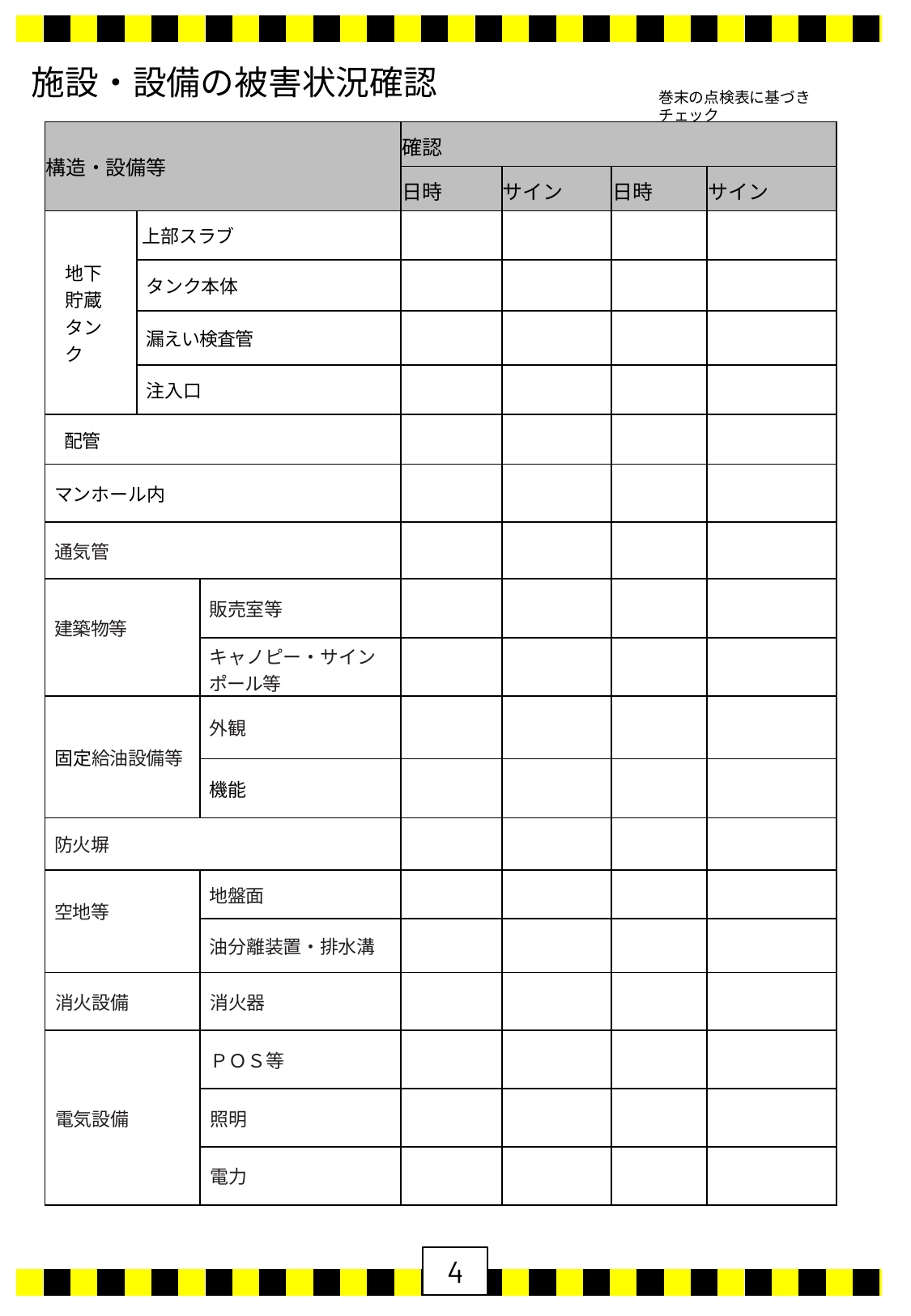

施設・設備の被害状況確認
巻末の点検表に基づきチェック
| 構造・設備等 |  |  | 確認 |  |  |  |
| --- | --- | --- | --- | --- | --- | --- |
|  |  |  | 日時 | サイン | 日時 | サイン |
| 地下貯蔵タンク | 上部スラブ |  |  |  |  |  |
|  | タンク本体 |  |  |  |  |  |
|  | 漏えい検査管 |  |  |  |  |  |
|  | 注入口 |  |  |  |  |  |
| 配管 |  |  |  |  |  |  |
| マンホール内 |  |  |  |  |  |  |
| 通気管 |  |  |  |  |  |  |
| 建築物等 |  | 販売室等 |  |  |  |  |
|  |  | キャノピー・サインポール等 |  |  |  |  |
| 固定給油設備等 |  | 外観 |  |  |  |  |
|  |  | 機能 |  |  |  |  |
| 防火塀 |  |  |  |  |  |  |
| 空地等 |  | 地盤面 |  |  |  |  |
|  |  | 油分離装置・排水溝 |  |  |  |  |
| 消火設備 |  | 消火器 |  |  |  |  |
| 電気設備 |  | ＰＯＳ等 |  |  |  |  |
|  |  | 照明 |  |  |  |  |
|  |  | 電力 |  |  |  |  |
4